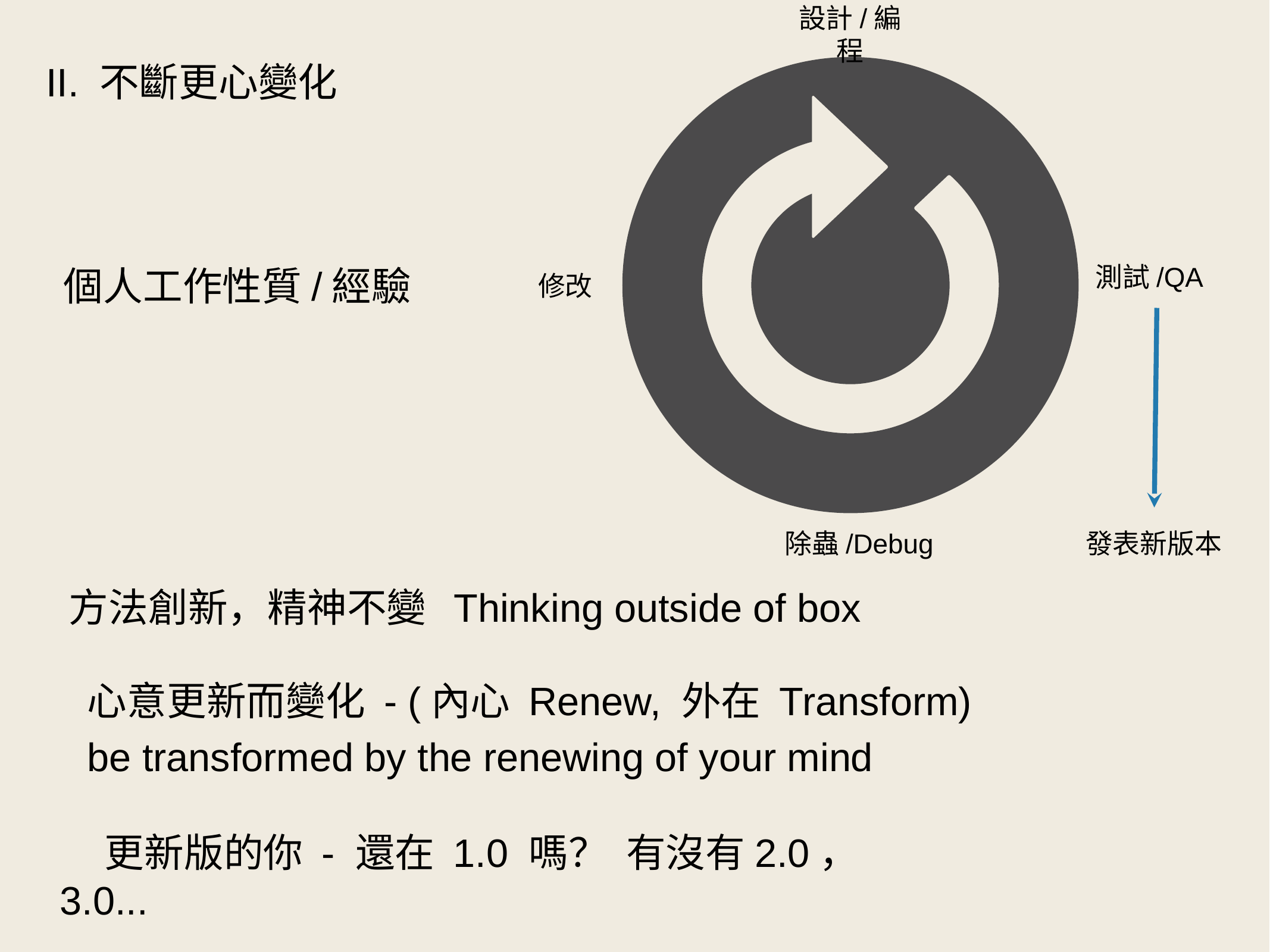

設計/編程
II. 不斷更心變化

個人工作性質/經驗
測試/QA
修改

除蟲/Debug
發表新版本
方法創新，精神不變  Thinking outside of box
心意更新而變化 - (內心 Renew, 外在 Transform)
be transformed by the renewing of your mind
更新版的你 - 還在 1.0 嗎？  有沒有2.0， 3.0...